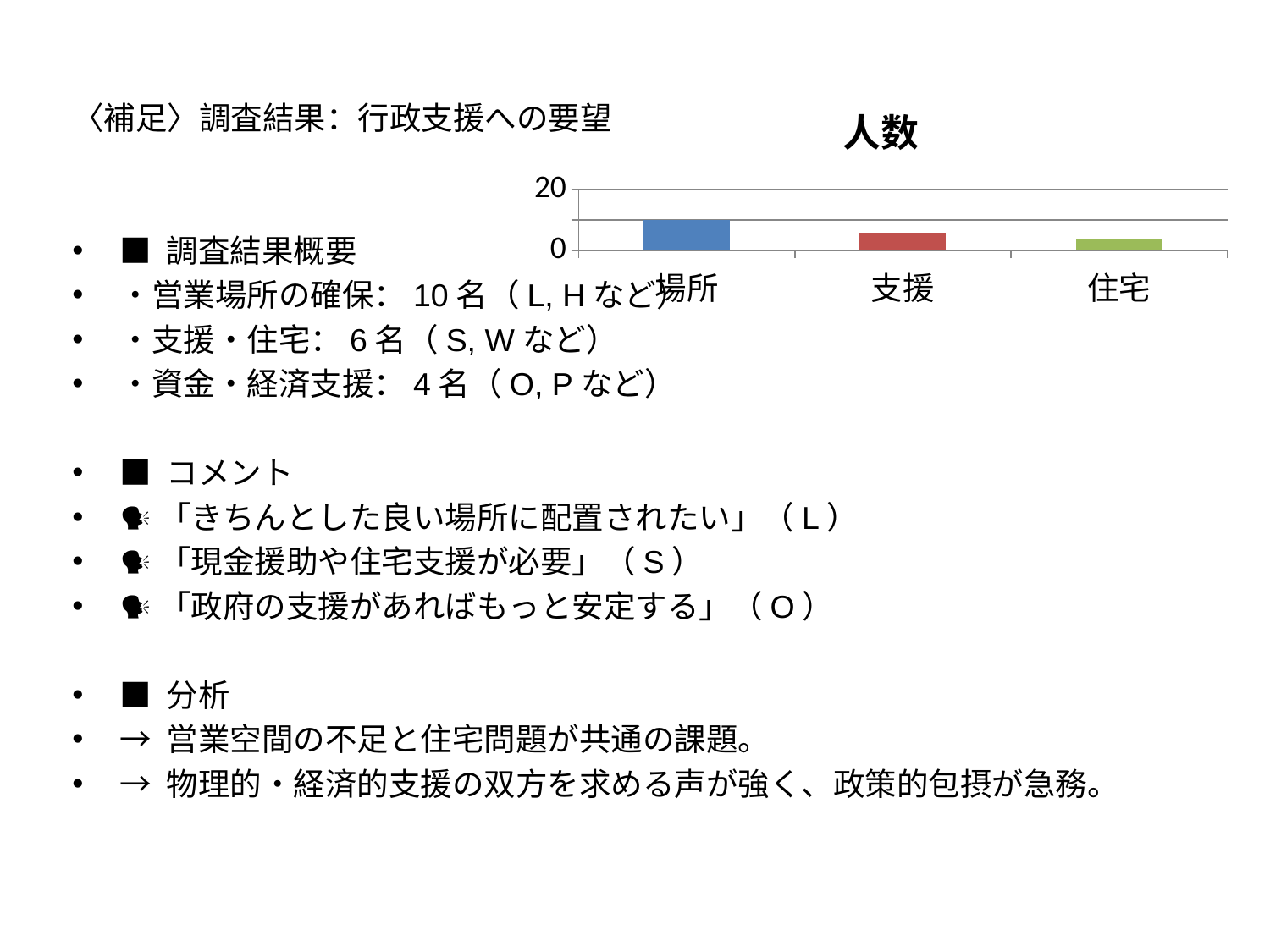

# 〈補足〉調査結果：行政支援への要望

### Chart:

| Category | 人数 |
|---|---|
| 場所 | 10.0 |
| 支援 | 6.0 |
| 住宅 | 4.0 |
■ 調査結果概要
・営業場所の確保：10名（L, Hなど）
・支援・住宅：6名（S, Wなど）
・資金・経済支援：4名（O, Pなど）

■ コメント
🗣️「きちんとした良い場所に配置されたい」（L）
🗣️「現金援助や住宅支援が必要」（S）
🗣️「政府の支援があればもっと安定する」（O）

■ 分析
→ 営業空間の不足と住宅問題が共通の課題。
→ 物理的・経済的支援の双方を求める声が強く、政策的包摂が急務。